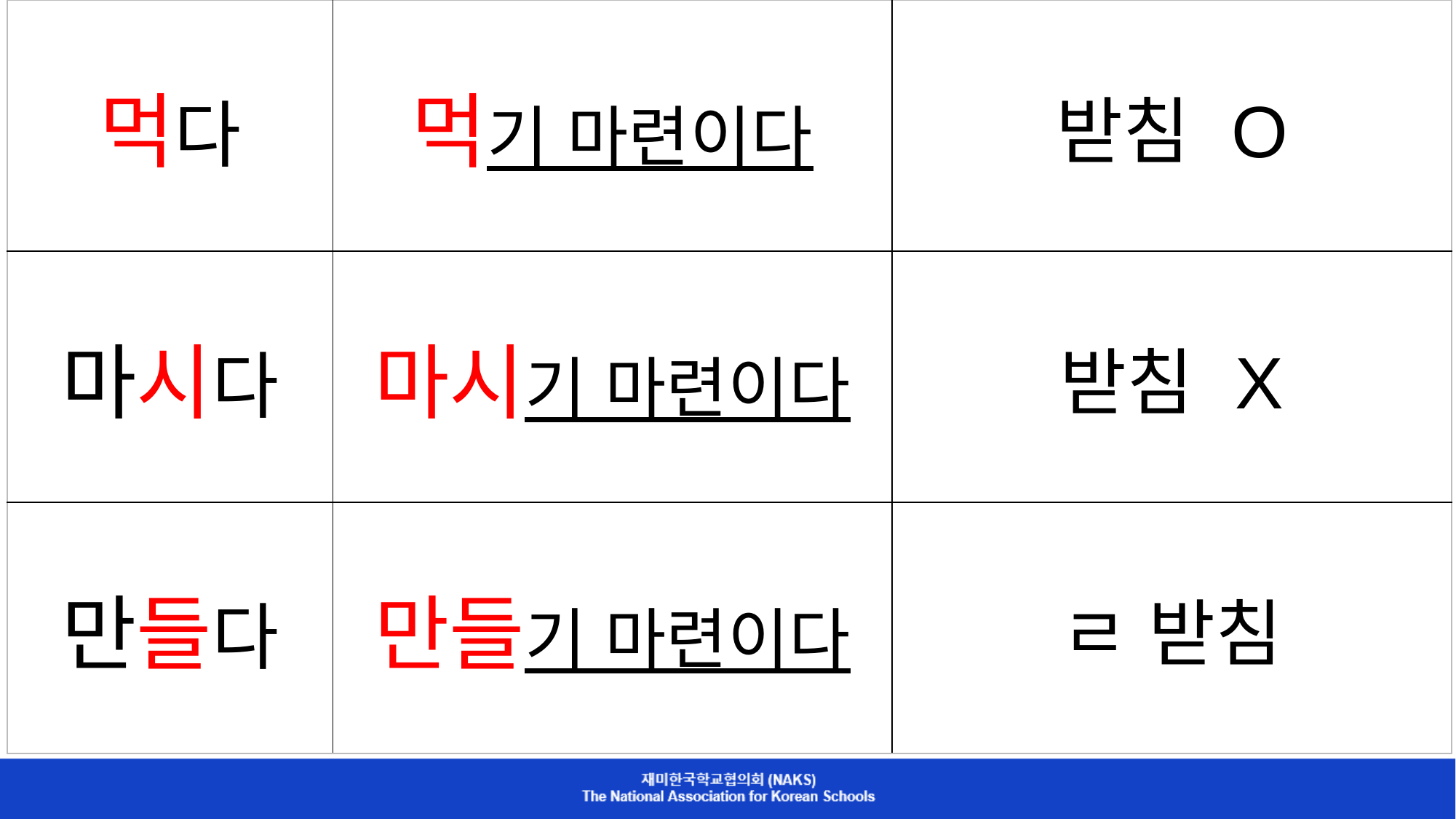

| 먹다 | 먹기 마련이다 | 받침 O |
| --- | --- | --- |
| 마시다 | 마시기 마련이다 | 받침 X |
| 만들다 | 만들기 마련이다 | ㄹ 받침 |